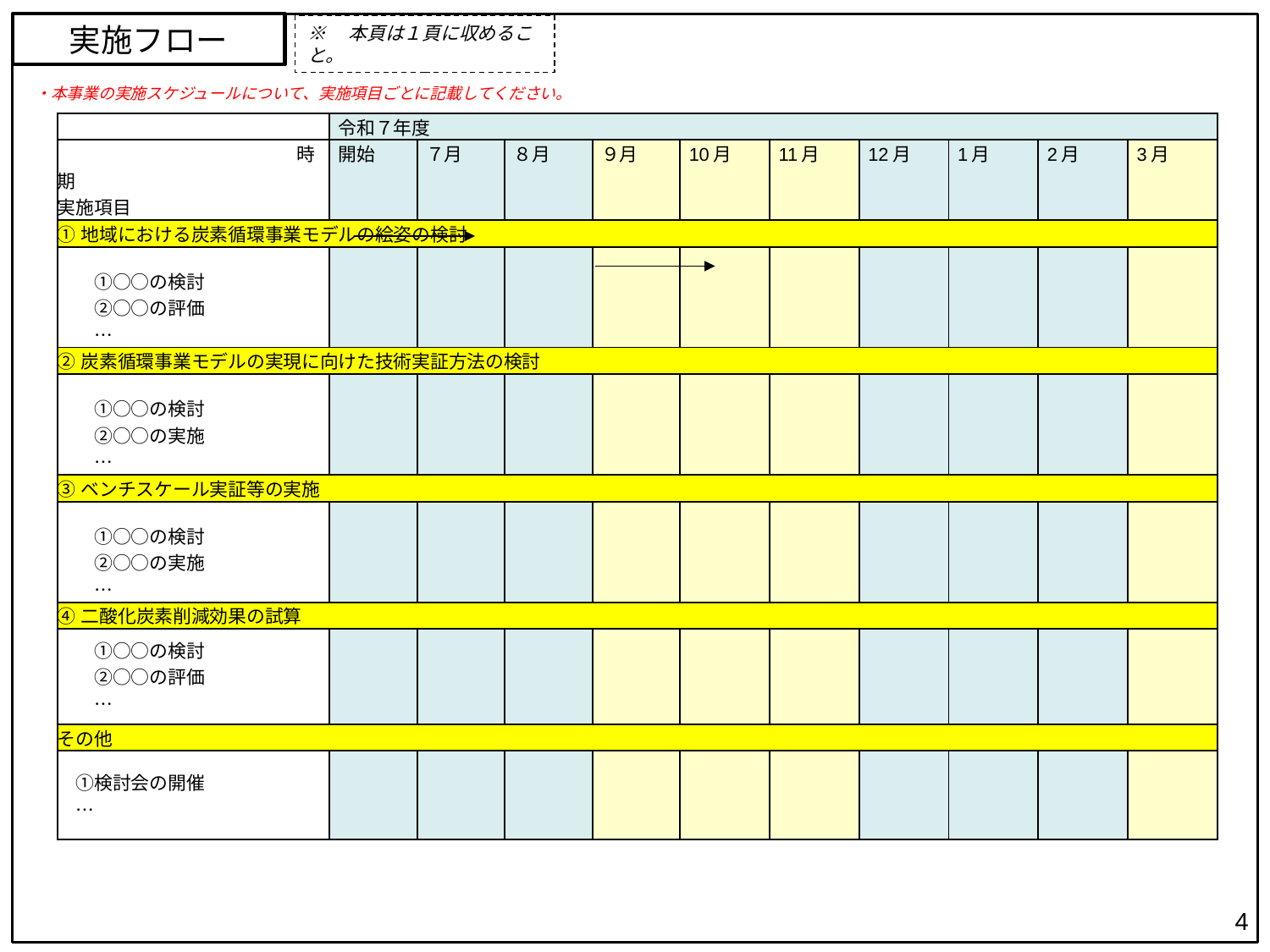

実施フロー
※　本頁は１頁に収めること。

・本事業の実施スケジュールについて、実施項目ごとに記載してください。
|  | 令和７年度 |  |  |  |  |  |  |  |  |  |
| --- | --- | --- | --- | --- | --- | --- | --- | --- | --- | --- |
| 時期 実施項目 | 開始 | ７月 | ８月 | ９月 | 10月 | 11月 | 12月 | 1月 | 2月 | 3月 |
| ①地域における炭素循環事業モデルの絵姿の検討 |  |  |  |  |  |  |  |  |  |  |
| ①○○の検討 　　②○○の評価 　　… |  |  |  |  |  |  |  |  |  |  |
| ②炭素循環事業モデルの実現に向けた技術実証方法の検討 |  |  |  |  |  |  |  |  |  |  |
| ①○○の検討 　　②○○の実施 　　… |  |  |  |  |  |  |  |  |  |  |
| ③ベンチスケール実証等の実施 |  |  |  |  |  |  |  |  |  |  |
| ①○○の検討 　　②○○の実施 　　… |  |  |  |  |  |  |  |  |  |  |
| ④二酸化炭素削減効果の試算 |  |  |  |  |  |  |  |  |  |  |
| ①○○の検討 　　②○○の評価 　　… |  |  |  |  |  |  |  |  |  |  |
| その他 |  |  |  |  |  |  |  |  |  |  |
| ①検討会の開催 　… |  |  |  |  |  |  |  |  |  |  |
4